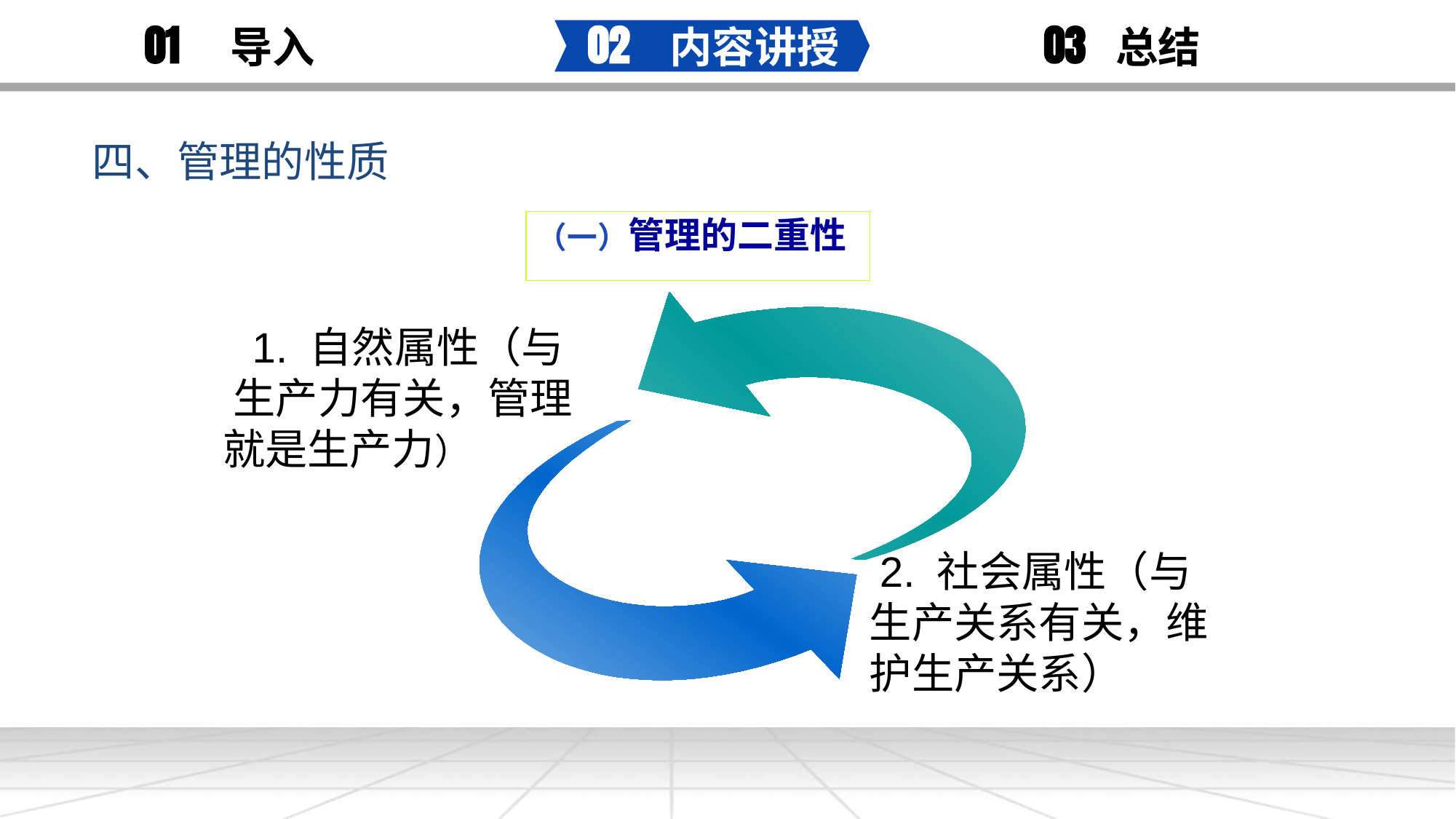

02   内容讲授
03  总结
01    导入

添加
标题
四、管理的性质
（一）管理的二重性

 1. 自然属性（与生产力有关，管理
就是生产力）
 2. 社会属性（与生产关系有关，维护生产关系）